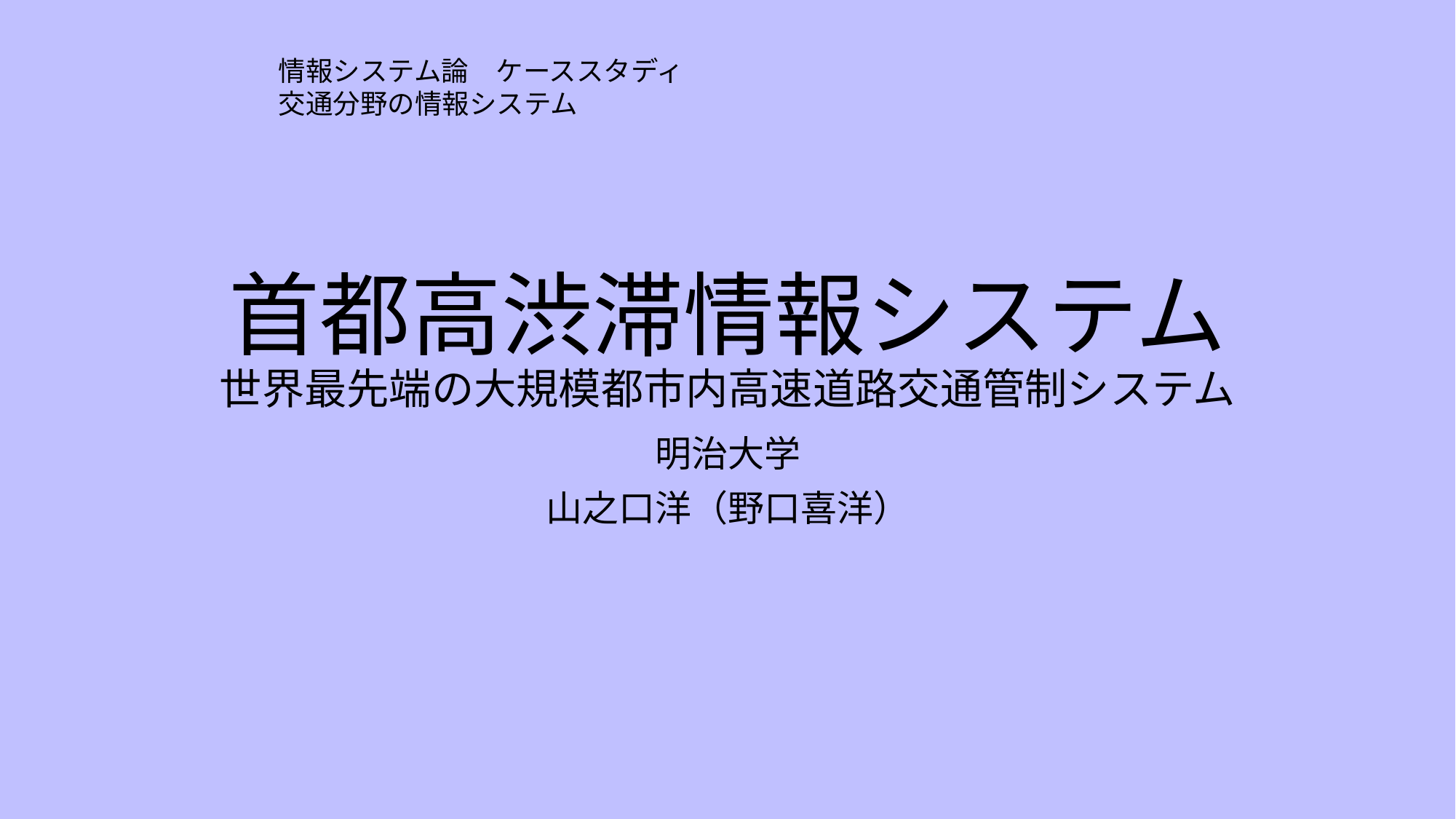

情報システム論　ケーススタディ
交通分野の情報システム
# 首都高渋滞情報システム 世界最先端の大規模都市内高速道路交通管制システム
明治大学
山之口洋（野口喜洋）